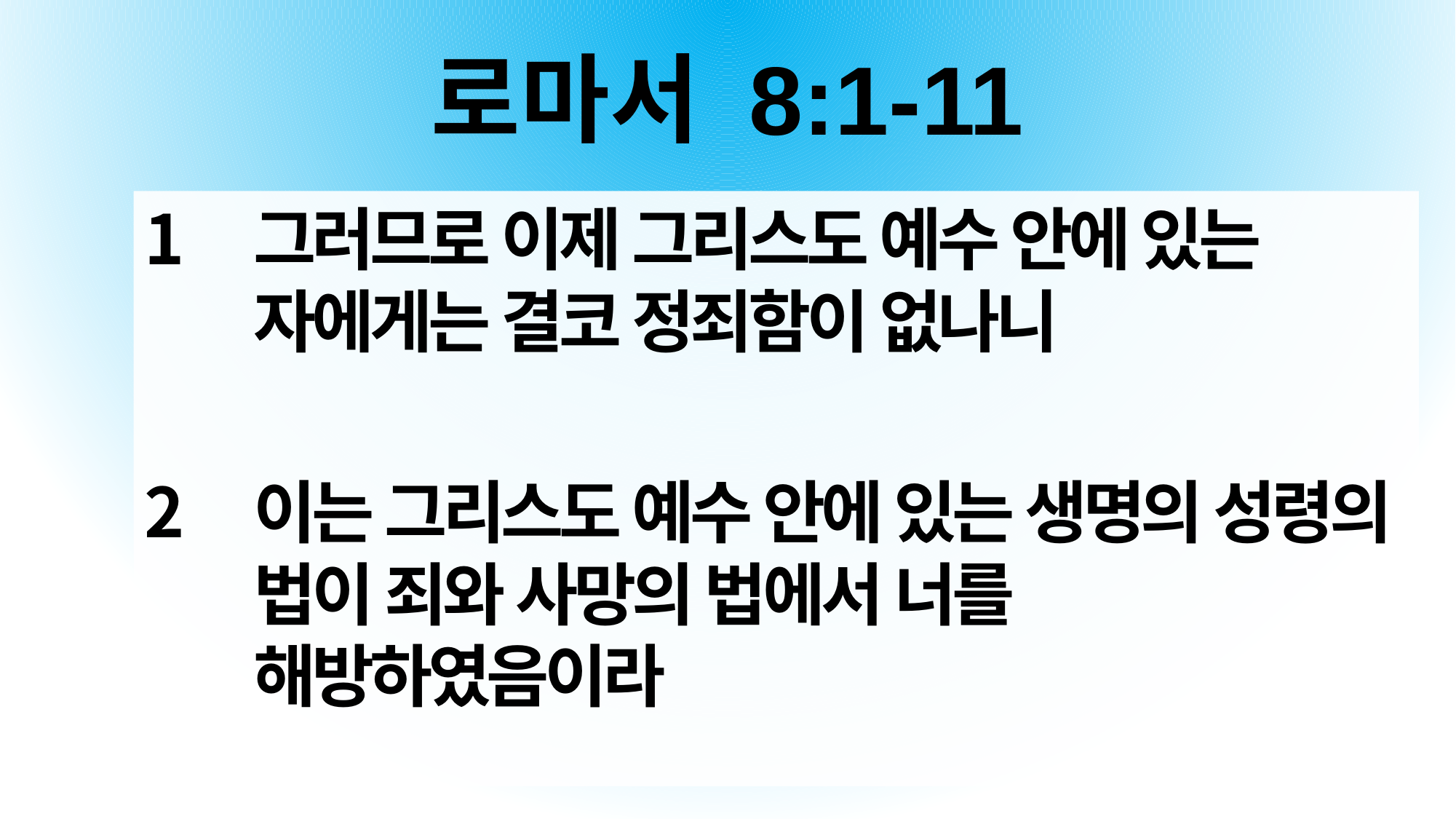

# 로마서 8:1-11
그러므로 이제 그리스도 예수 안에 있는 자에게는 결코 정죄함이 없나니

이는 그리스도 예수 안에 있는 생명의 성령의 법이 죄와 사망의 법에서 너를 해방하였음이라